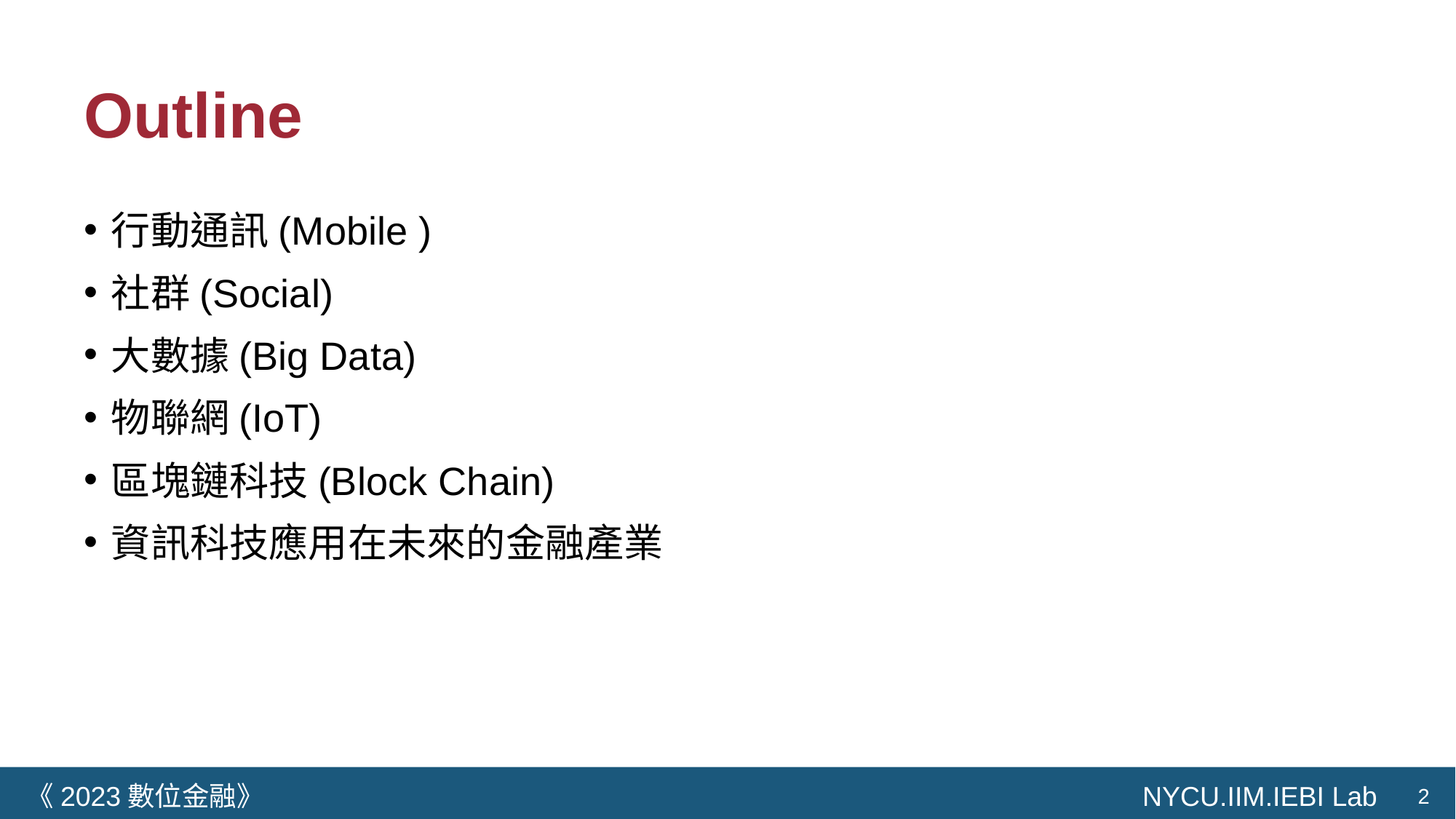

# Outline
行動通訊(Mobile )
社群(Social)
大數據(Big Data)
物聯網(IoT)
區塊鏈科技(Block Chain)
資訊科技應用在未來的金融產業

《2023數位金融》                                                                                                                                             NYCU.IIM.IEBI Lab
2